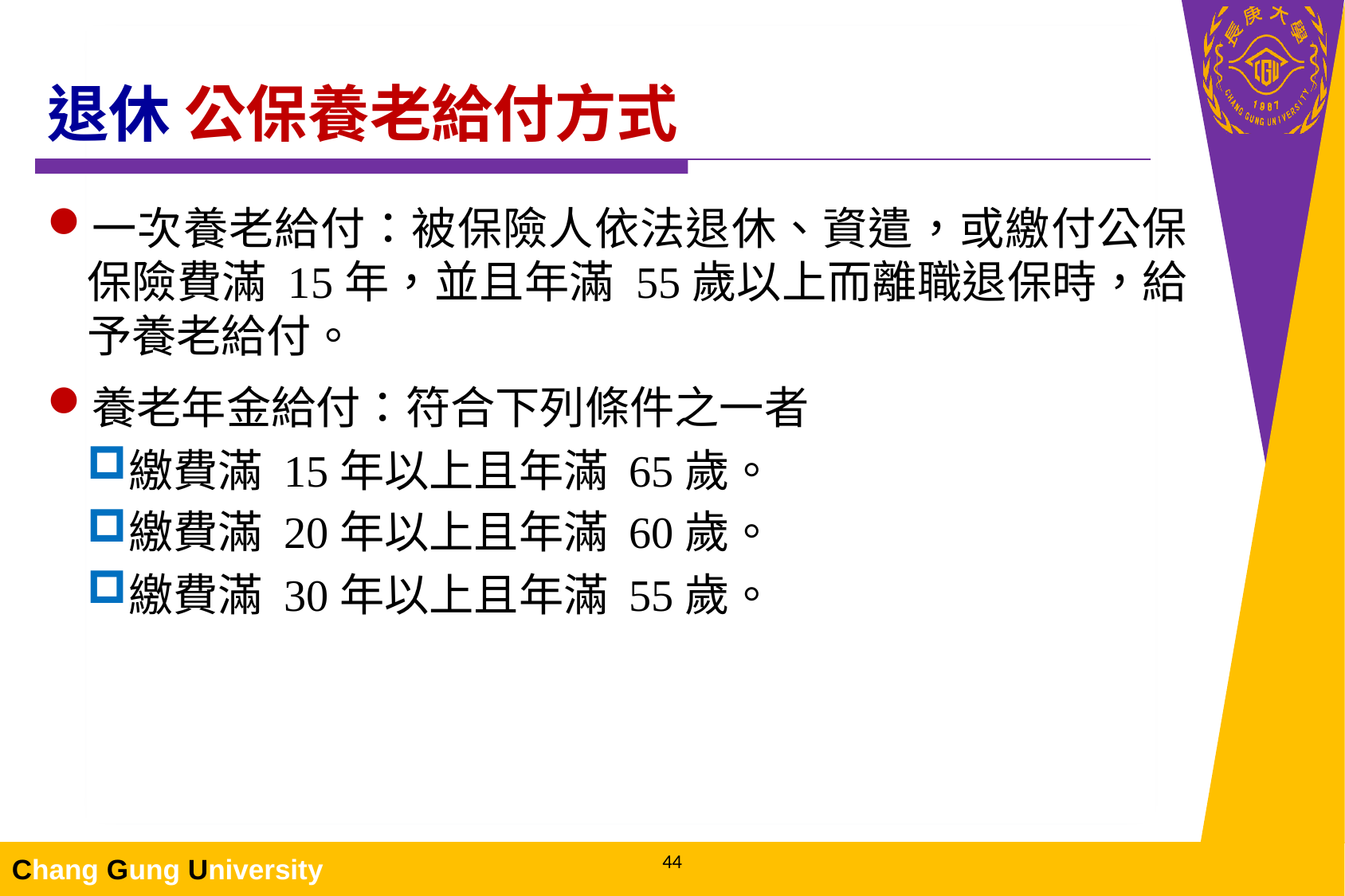

# 退休 公保養老給付方式
一次養老給付：被保險人依法退休、資遣，或繳付公保保險費滿 15年，並且年滿 55歲以上而離職退保時，給予養老給付。
養老年金給付：符合下列條件之一者
繳費滿 15年以上且年滿 65歲。
繳費滿 20年以上且年滿 60歲。
繳費滿 30年以上且年滿 55歲。

44